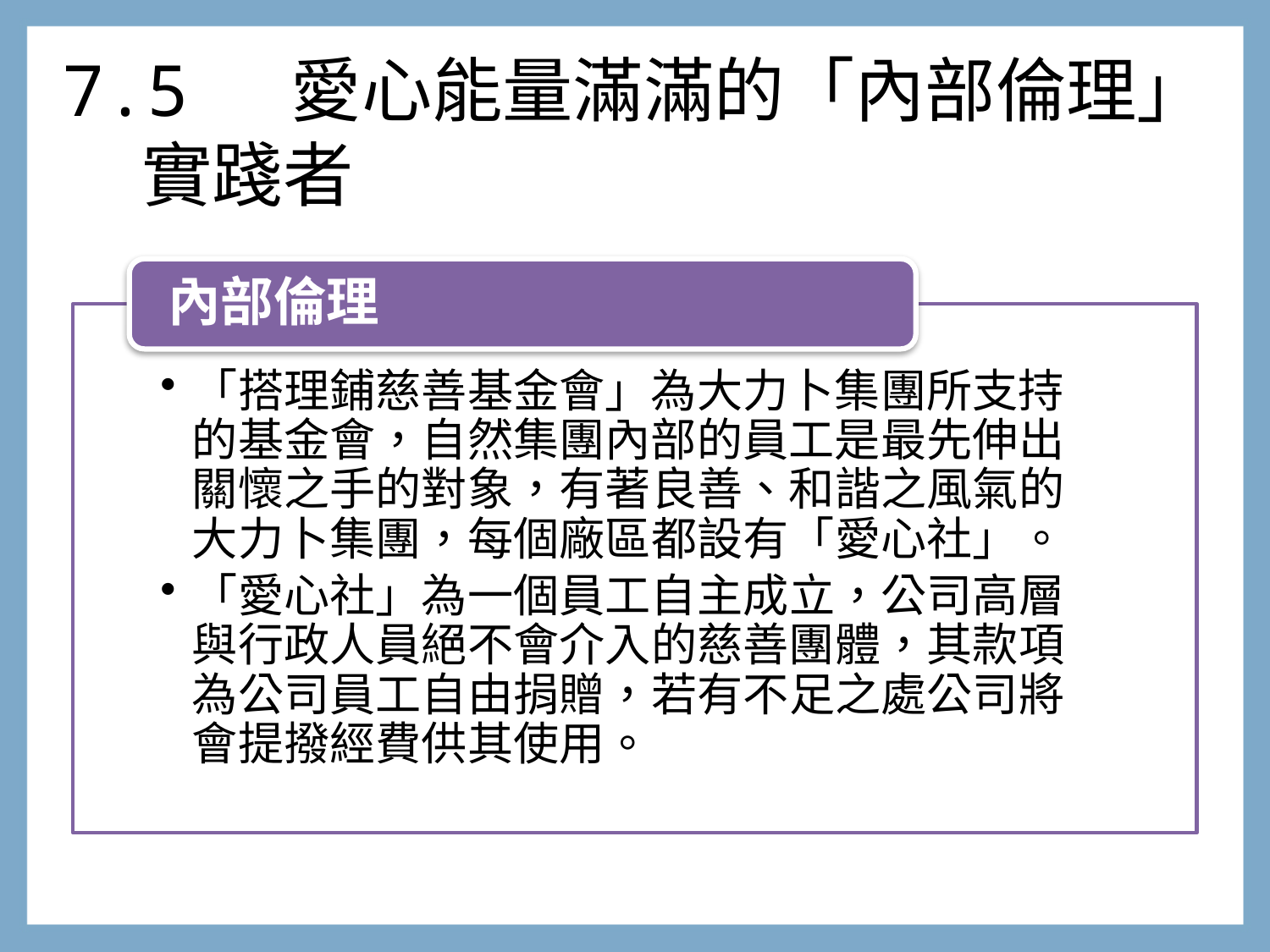

# 7.5  愛心能量滿滿的「內部倫理」 實踐者
「搭理鋪慈善基金會」為大力卜集團所支持的基金會，自然集團內部的員工是最先伸出關懷之手的對象，有著良善、和諧之風氣的大力卜集團，每個廠區都設有「愛心社」。
「愛心社」為一個員工自主成立，公司高層與行政人員絕不會介入的慈善團體，其款項為公司員工自由捐贈，若有不足之處公司將會提撥經費供其使用。
內部倫理